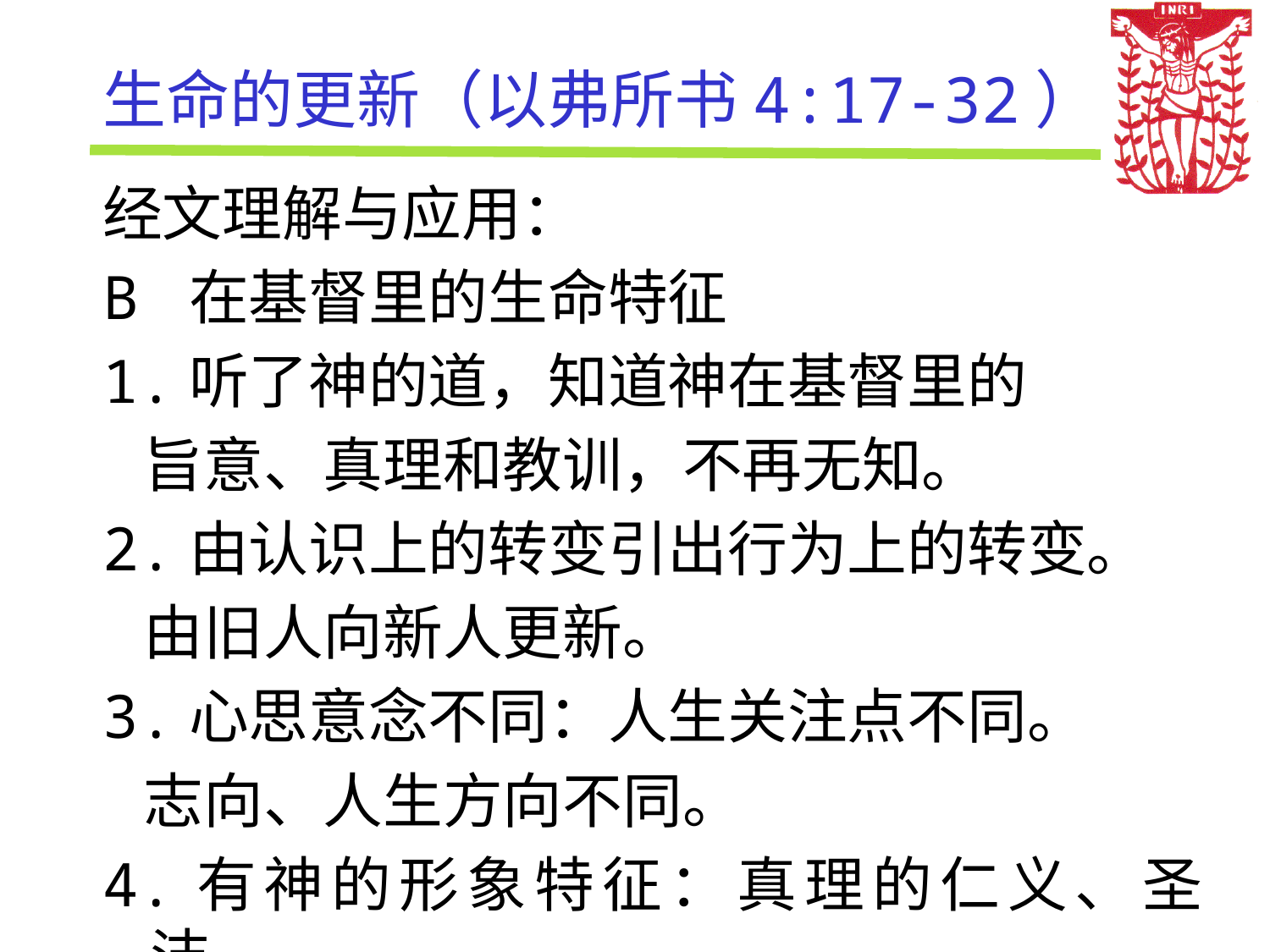

# 生命的更新（以弗所书4:17-32）
经文理解与应用：
B 在基督里的生命特征
1.听了神的道，知道神在基督里的
  旨意、真理和教训，不再无知。
2.由认识上的转变引出行为上的转变。
  由旧人向新人更新。
3.心思意念不同：人生关注点不同。
  志向、人生方向不同。
4.有神的形象特征：真理的仁义、圣洁。